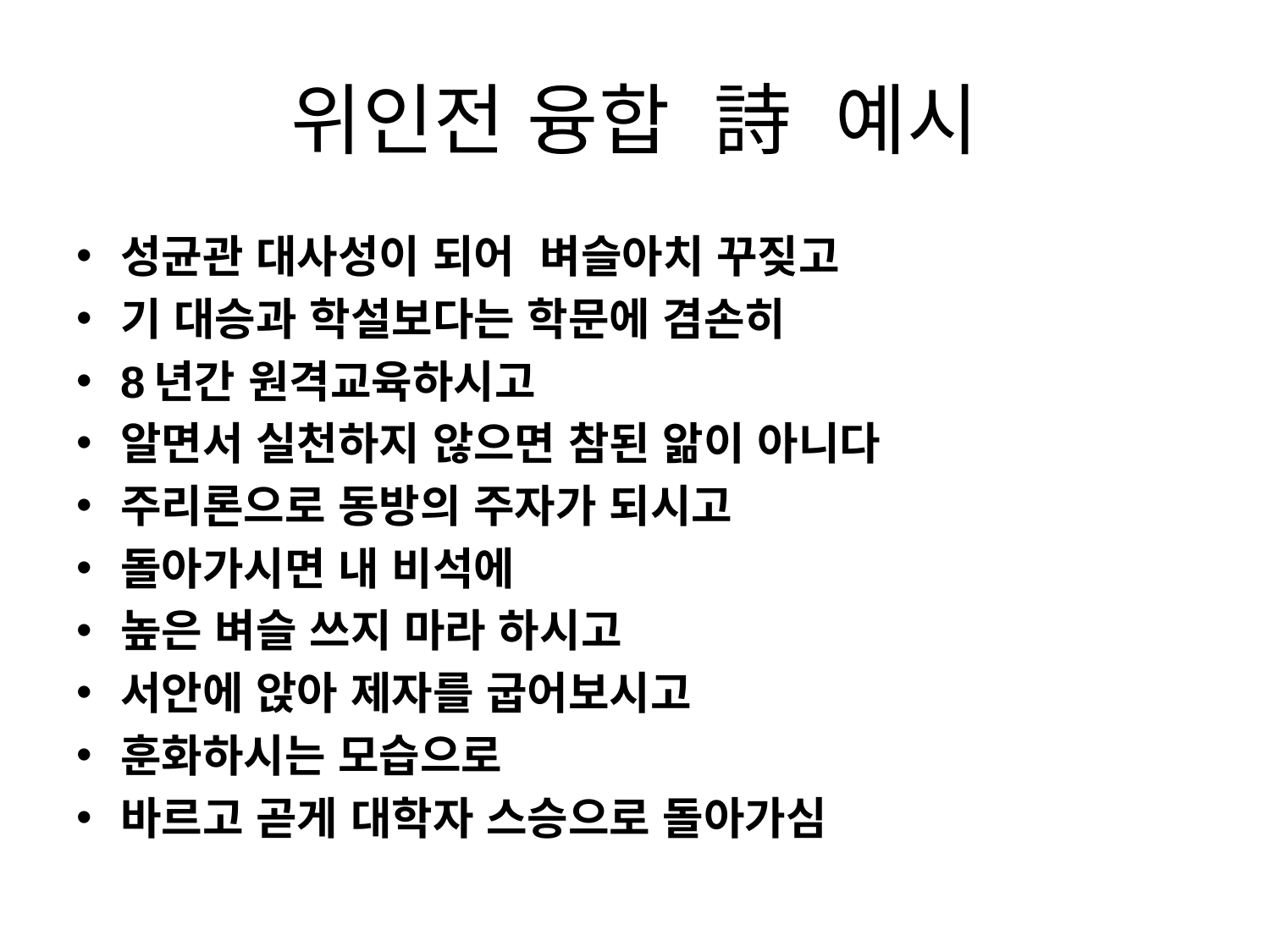

# 위인전 융합  詩  예시
성균관 대사성이 되어  벼슬아치 꾸짖고
기 대승과 학설보다는 학문에 겸손히
8년간 원격교육하시고
알면서 실천하지 않으면 참된 앎이 아니다
주리론으로 동방의 주자가 되시고
돌아가시면 내 비석에
높은 벼슬 쓰지 마라 하시고
서안에 앉아 제자를 굽어보시고
훈화하시는 모습으로
바르고 곧게 대학자 스승으로 돌아가심